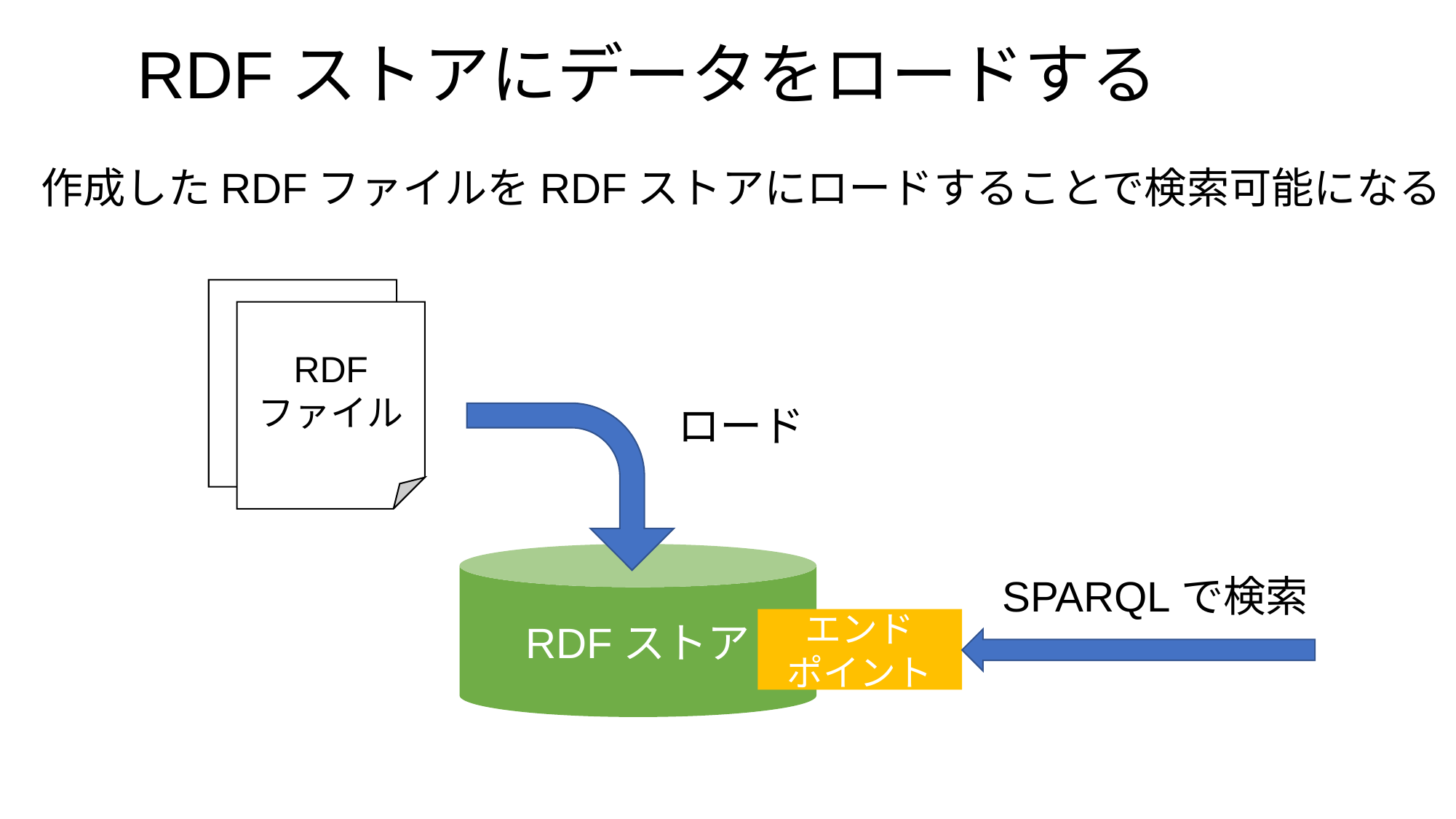

# RDFストアにデータをロードする
作成したRDFファイルをRDFストアにロードすることで検索可能になる

RDF
ファイル

ロード
RDFストア
SPARQLで検索
エンド
ポイント